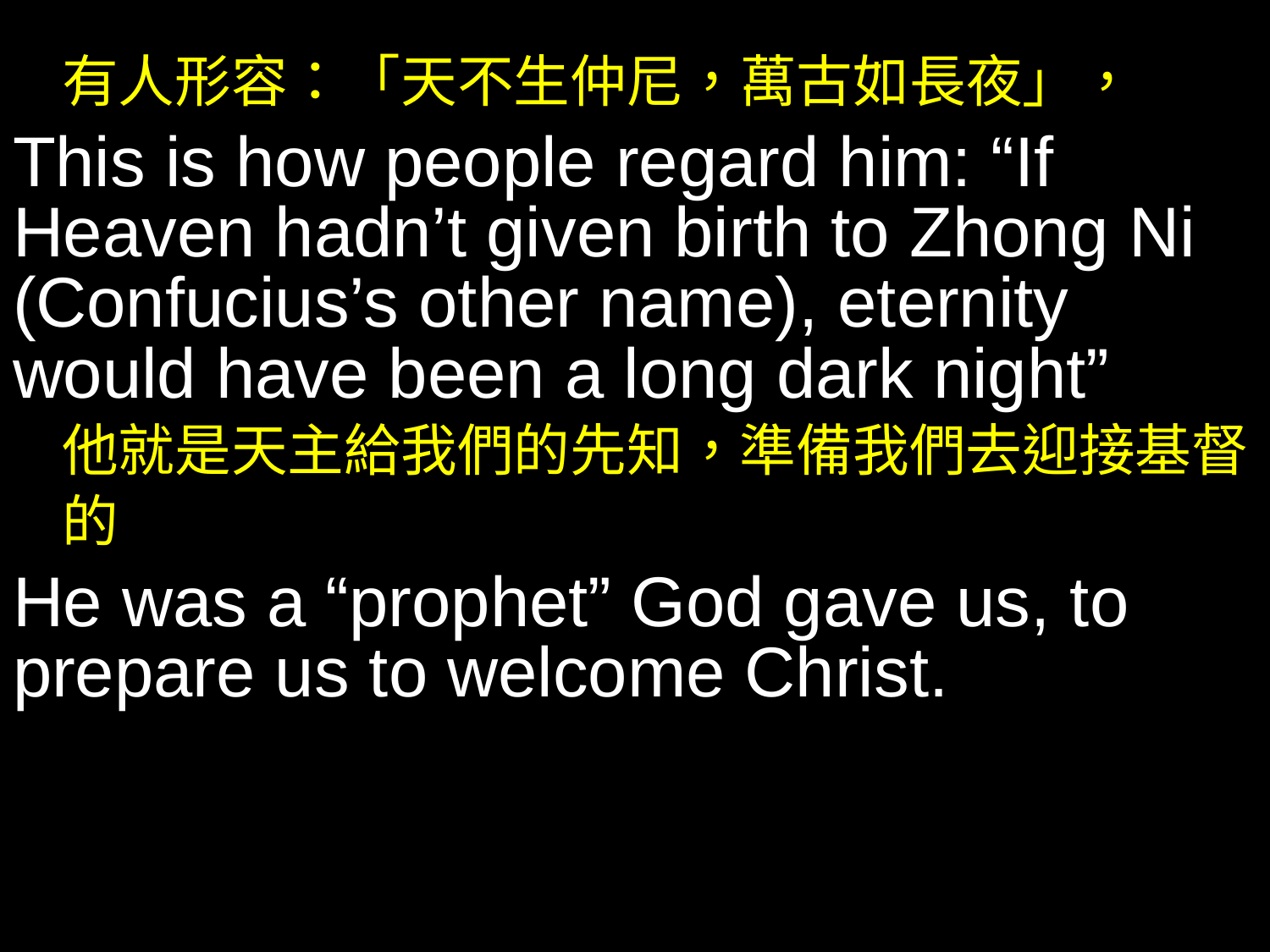

有人形容：「天不生仲尼，萬古如長夜」，
This is how people regard him: “If Heaven hadn’t given birth to Zhong Ni (Confucius’s other name), eternity would have been a long dark night”
他就是天主給我們的先知，準備我們去迎接基督的
He was a “prophet” God gave us, to prepare us to welcome Christ.